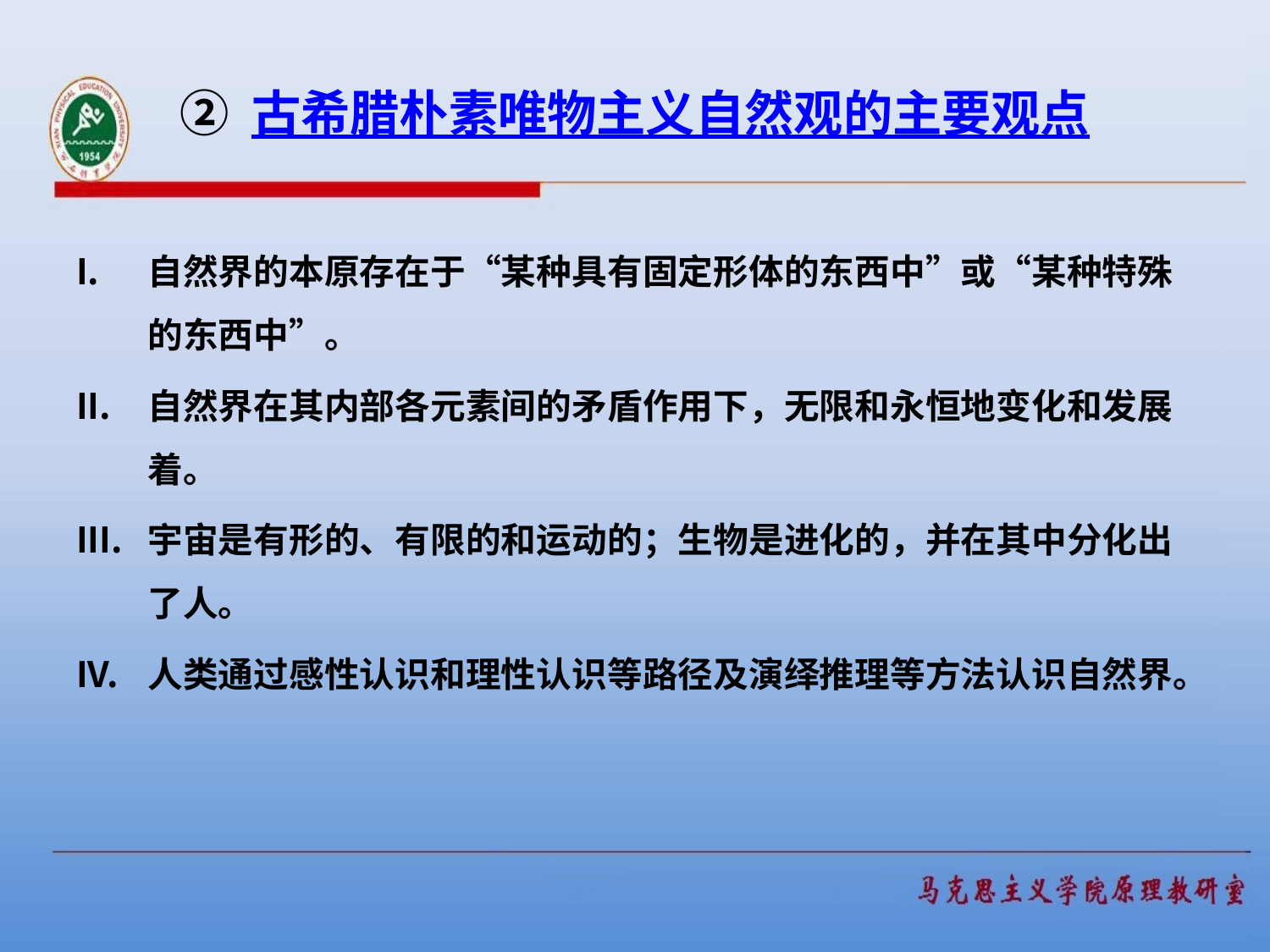

# 古希腊朴素唯物主义自然观的主要观点
自然界的本原存在于“某种具有固定形体的东西中”或“某种特殊的东西中”。
自然界在其内部各元素间的矛盾作用下，无限和永恒地变化和发展着。
宇宙是有形的、有限的和运动的；生物是进化的，并在其中分化出了人。
人类通过感性认识和理性认识等路径及演绎推理等方法认识自然界。